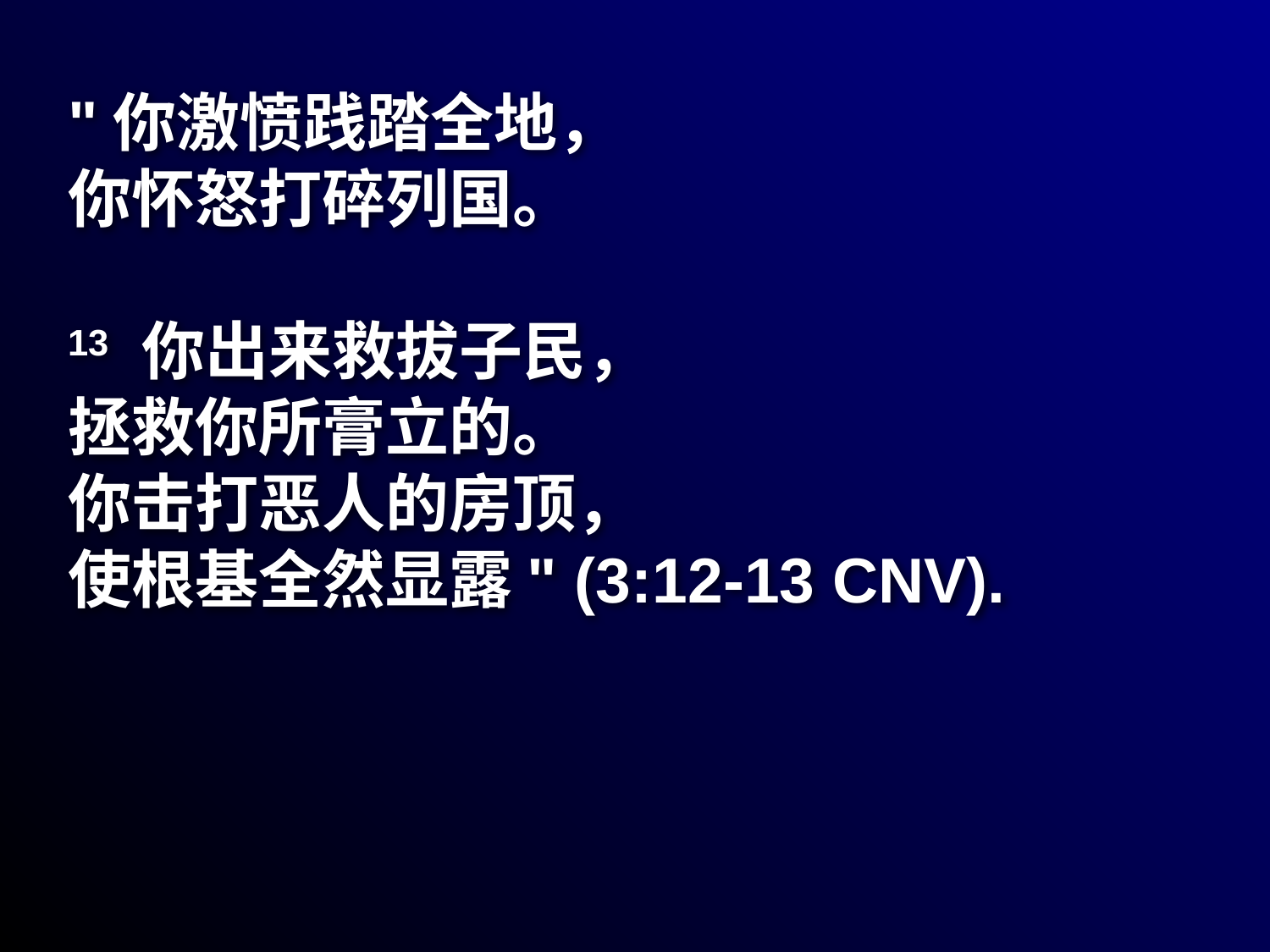

# "你激愤践踏全地， 你怀怒打碎列国。 13 你出来救拔子民， 拯救你所膏立的。 你击打恶人的房顶， 使根基全然显露" (3:12-13 CNV).